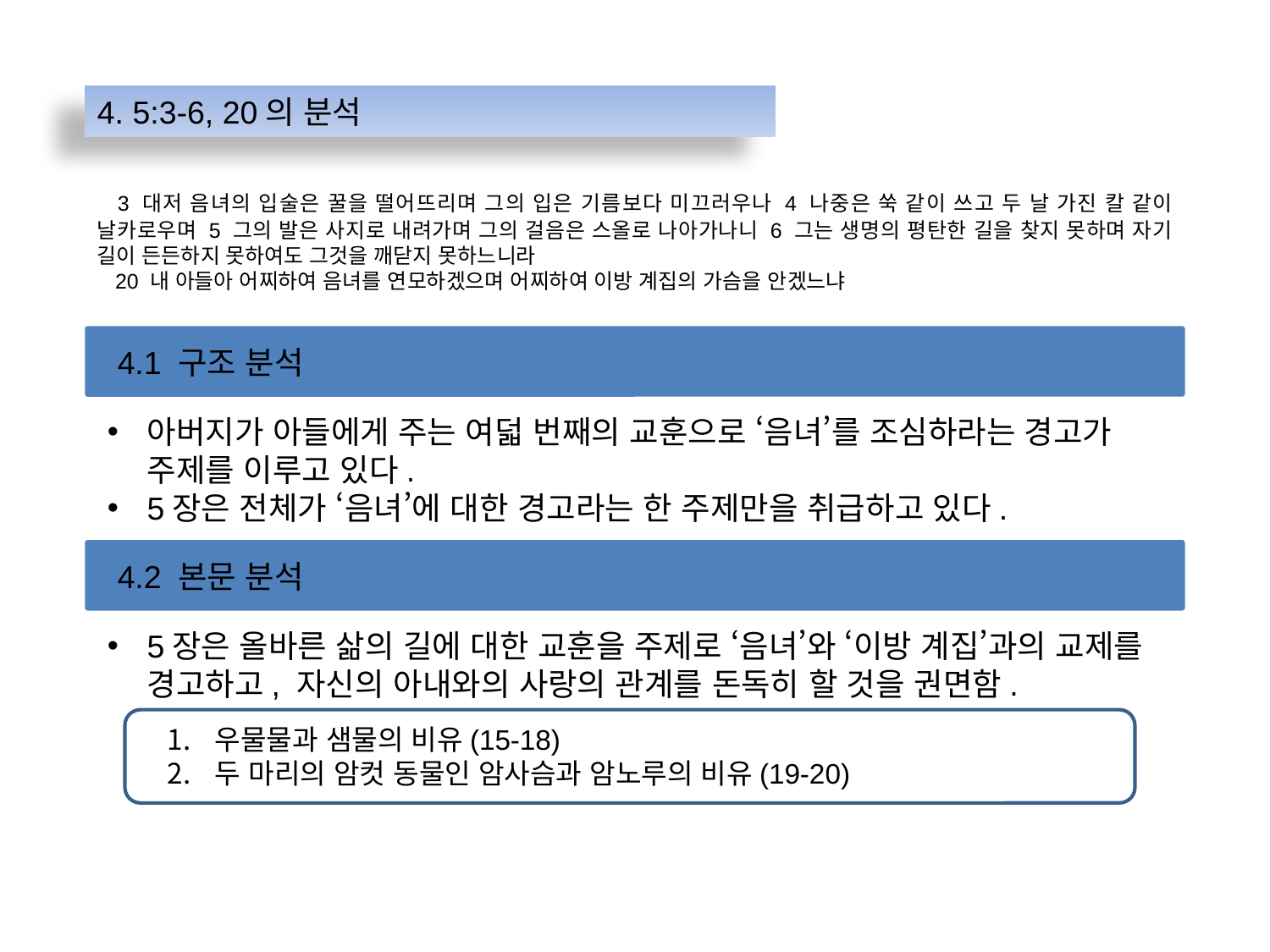

4. 5:3-6, 20의 분석

  3 대저 음녀의 입술은 꿀을 떨어뜨리며 그의 입은 기름보다 미끄러우나 4 나중은 쑥 같이 쓰고 두 날 가진 칼 같이 날카로우며 5 그의 발은 사지로 내려가며 그의 걸음은 스올로 나아가나니 6 그는 생명의 평탄한 길을 찾지 못하며 자기 길이 든든하지 못하여도 그것을 깨닫지 못하느니라
   20 내 아들아 어찌하여 음녀를 연모하겠으며 어찌하여 이방 계집의 가슴을 안겠느냐

4.1 구조 분석
아버지가 아들에게 주는 여덟 번째의 교훈으로 ‘음녀’를 조심하라는 경고가 주제를 이루고 있다.
5장은 전체가 ‘음녀’에 대한 경고라는 한 주제만을 취급하고 있다.

4.2 본문 분석
5장은 올바른 삶의 길에 대한 교훈을 주제로 ‘음녀’와 ‘이방 계집’과의 교제를 경고하고, 자신의 아내와의 사랑의 관계를 돈독히 할 것을 권면함.

우물물과 샘물의 비유(15-18)
두 마리의 암컷 동물인 암사슴과 암노루의 비유(19-20)